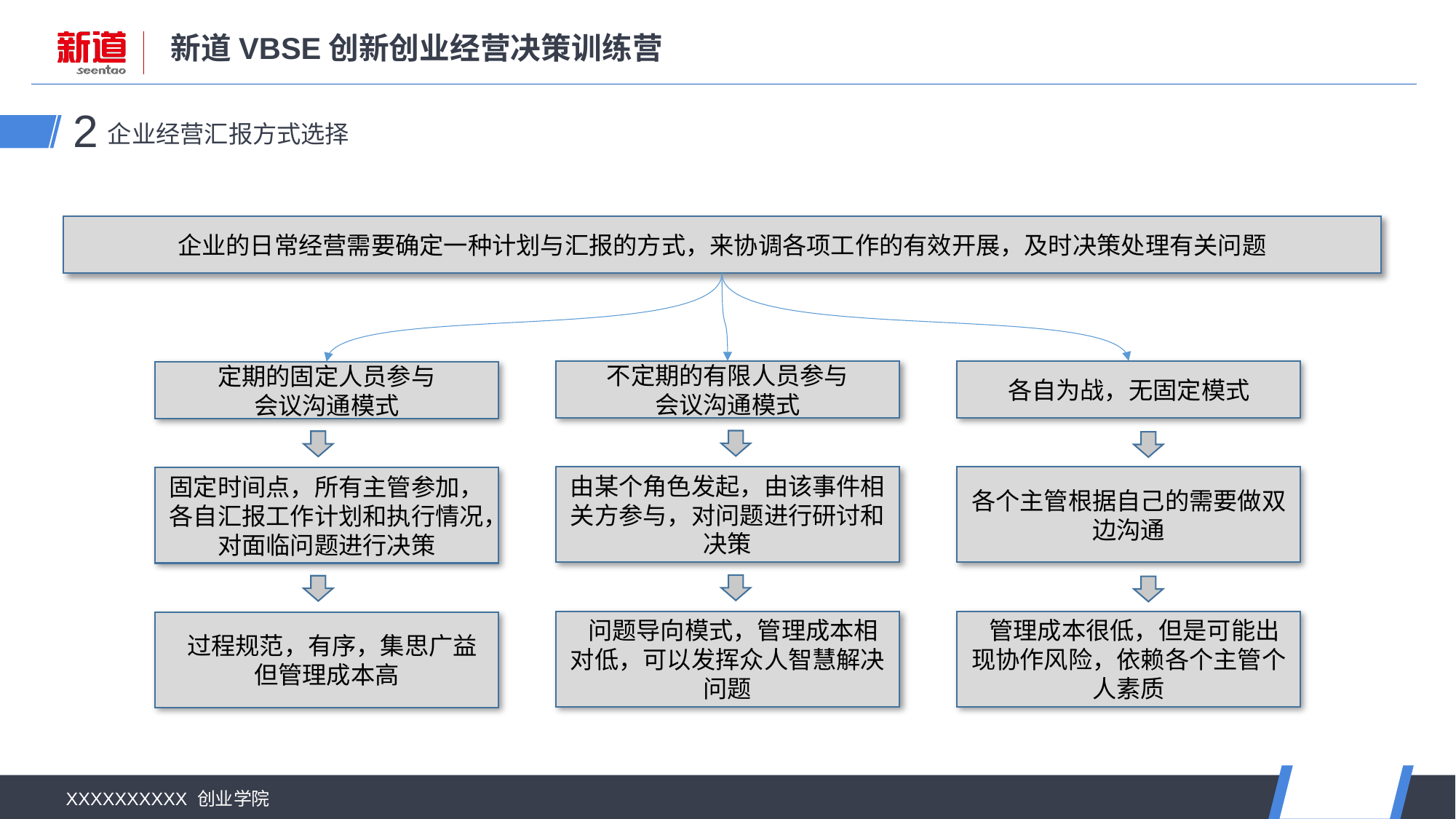

企业经营汇报方式选择
2
企业的日常经营需要确定一种计划与汇报的方式，来协调各项工作的有效开展，及时决策处理有关问题
不定期的有限人员参与
会议沟通模式
各自为战，无固定模式
定期的固定人员参与
会议沟通模式

由某个角色发起，由该事件相关方参与，对问题进行研讨和决策
各个主管根据自己的需要做双边沟通
固定时间点，所有主管参加，各自汇报工作计划和执行情况，对面临问题进行决策

 问题导向模式，管理成本相对低，可以发挥众人智慧解决问题
 管理成本很低，但是可能出现协作风险，依赖各个主管个人素质
 过程规范，有序，集思广益
但管理成本高